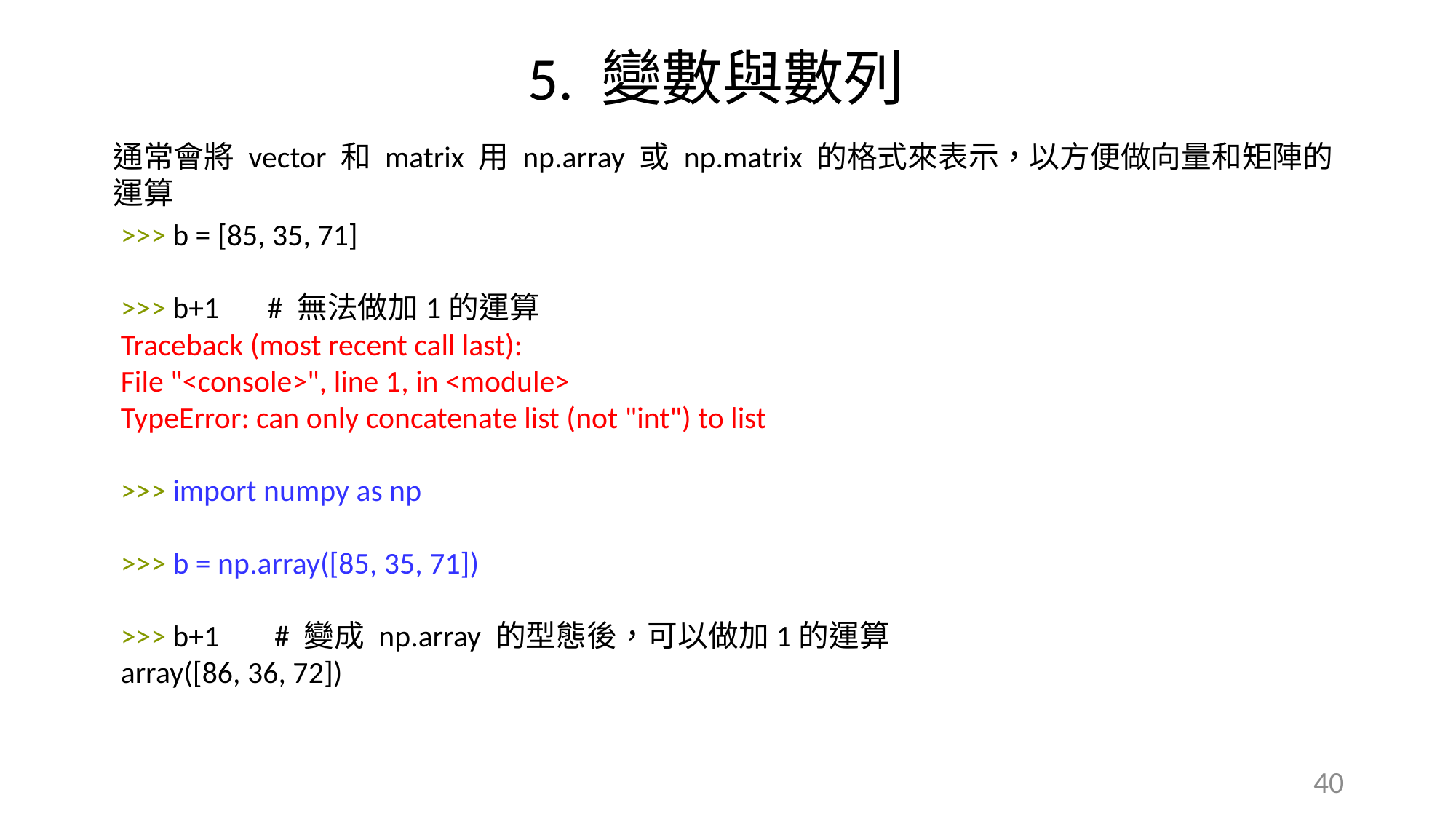

5. 變數與數列
通常會將 vector 和 matrix 用 np.array 或 np.matrix 的格式來表示，以方便做向量和矩陣的運算
>>> b = [85, 35, 71]
>>> b+1       # 無法做加1的運算
Traceback (most recent call last):
File "<console>", line 1, in <module>
TypeError: can only concatenate list (not "int") to list
>>> import numpy as np
>>> b = np.array([85, 35, 71])
>>> b+1        # 變成 np.array 的型態後，可以做加1的運算
array([86, 36, 72])
40